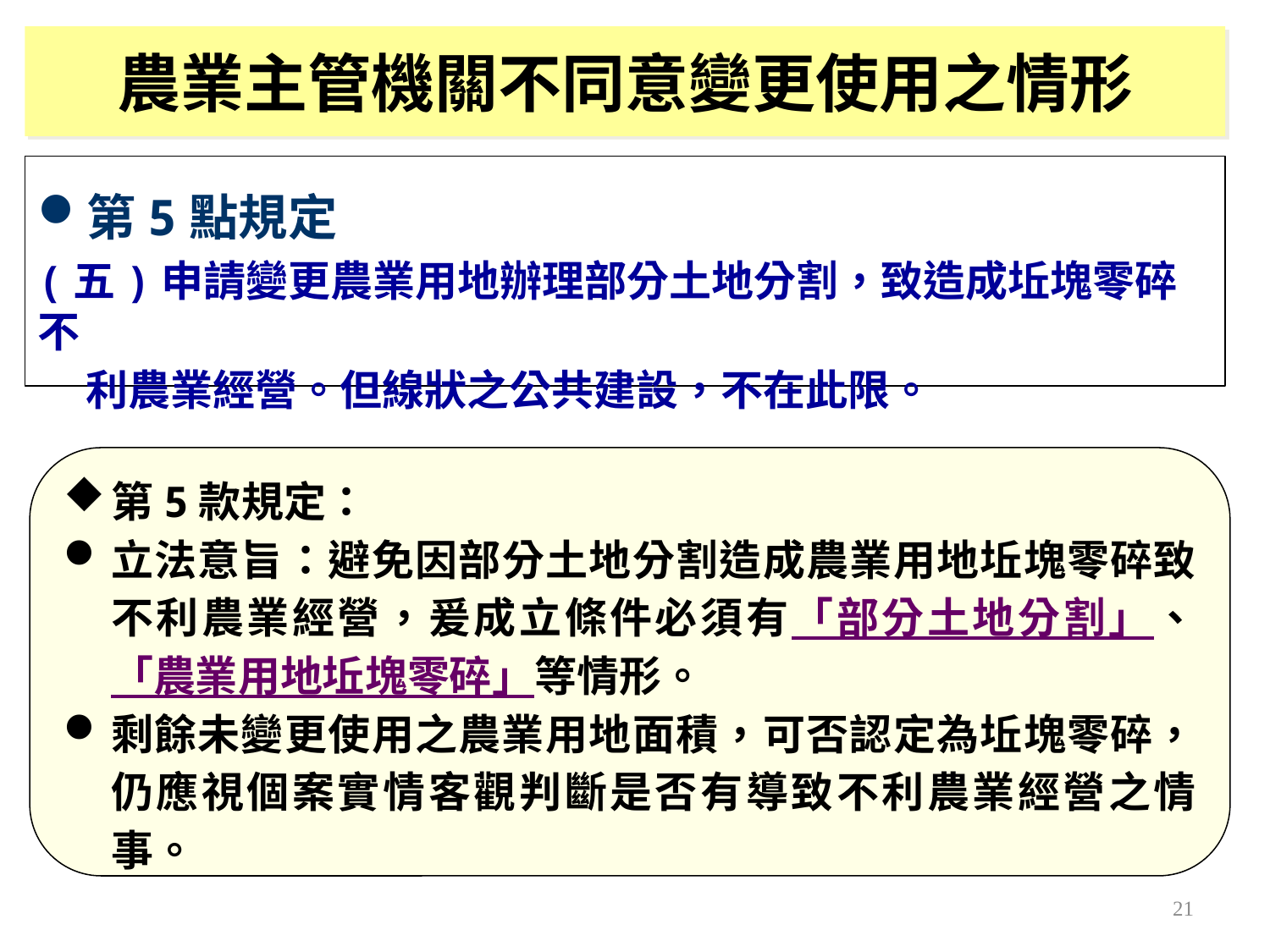

農業主管機關不同意變更使用之情形
第5點規定
(五)申請變更農業用地辦理部分土地分割，致造成坵塊零碎不
    利農業經營。但線狀之公共建設，不在此限。
第5款規定：
立法意旨：避免因部分土地分割造成農業用地坵塊零碎致不利農業經營，爰成立條件必須有「部分土地分割」、「農業用地坵塊零碎」等情形。
剩餘未變更使用之農業用地面積，可否認定為坵塊零碎，仍應視個案實情客觀判斷是否有導致不利農業經營之情事。
21